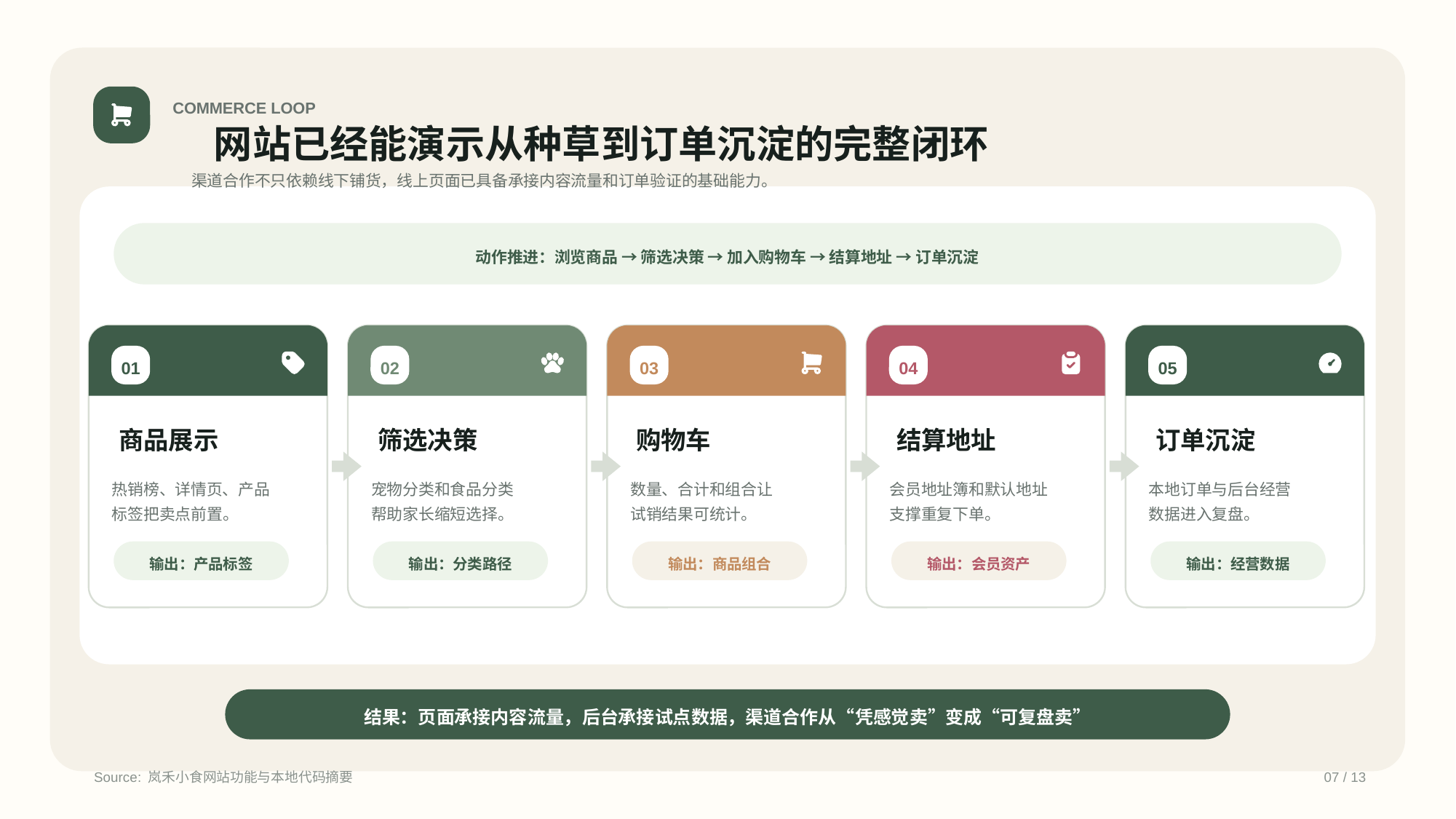

COMMERCE LOOP

网站已经能演示从种草到订单沉淀的完整闭环
渠道合作不只依赖线下铺货，线上页面已具备承接内容流量和订单验证的基础能力。

动作推进：浏览商品 → 筛选决策 → 加入购物车 → 结算地址 → 订单沉淀

01
商品展示
热销榜、详情页、产品标签把卖点前置。

输出：产品标签

02
筛选决策
宠物分类和食品分类帮助家长缩短选择。

输出：分类路径

03
购物车
数量、合计和组合让试销结果可统计。

输出：商品组合

04
结算地址
会员地址簿和默认地址支撑重复下单。

输出：会员资产

05
订单沉淀
本地订单与后台经营数据进入复盘。

输出：经营数据

结果：页面承接内容流量，后台承接试点数据，渠道合作从“凭感觉卖”变成“可复盘卖”
Source: 岚禾小食网站功能与本地代码摘要
07 / 13